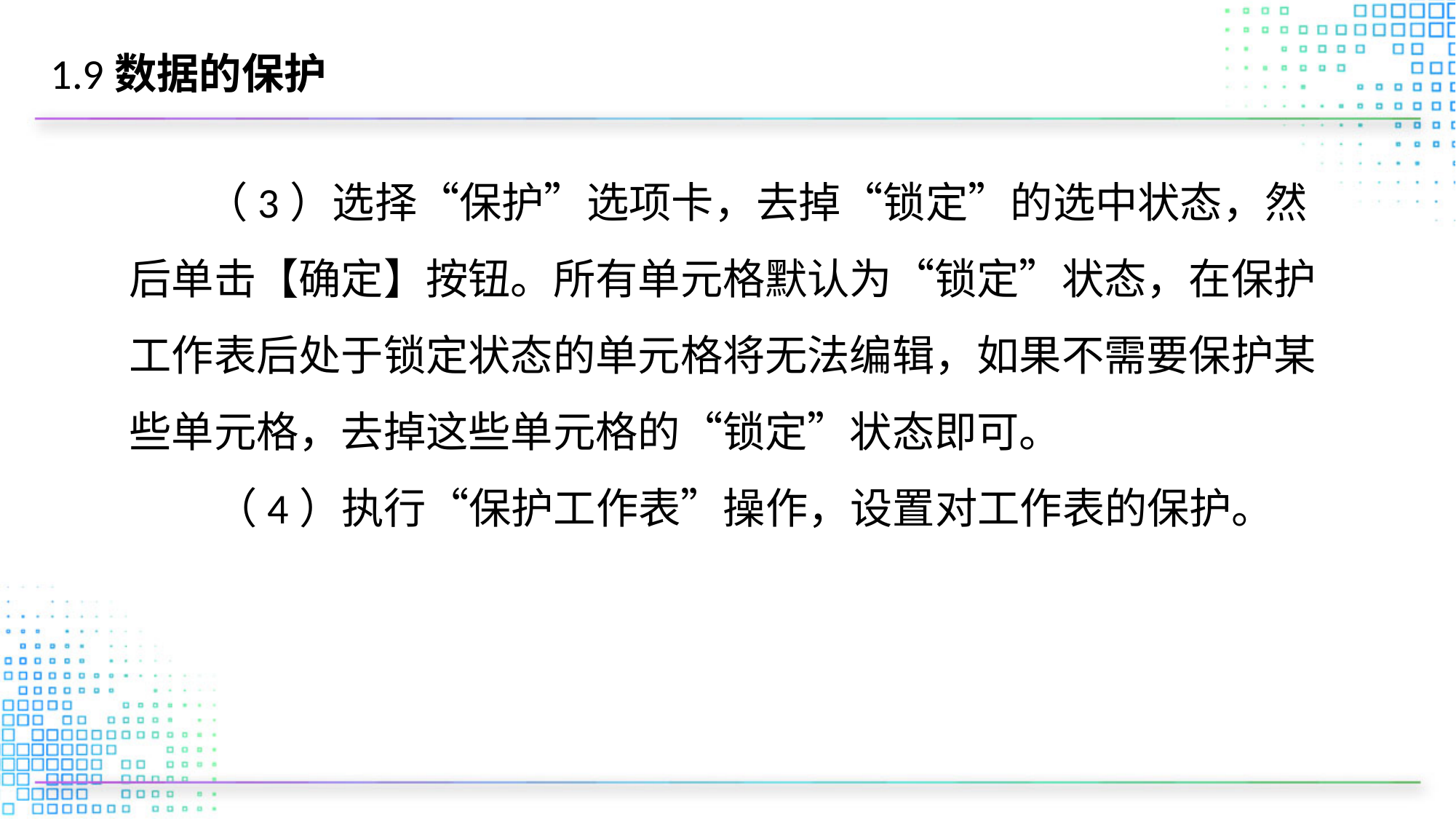

# 1.9数据的保护
       （3）选择“保护”选项卡，去掉“锁定”的选中状态，然后单击【确定】按钮。所有单元格默认为“锁定”状态，在保护工作表后处于锁定状态的单元格将无法编辑，如果不需要保护某些单元格，去掉这些单元格的“锁定”状态即可。
        （4）执行“保护工作表”操作，设置对工作表的保护。